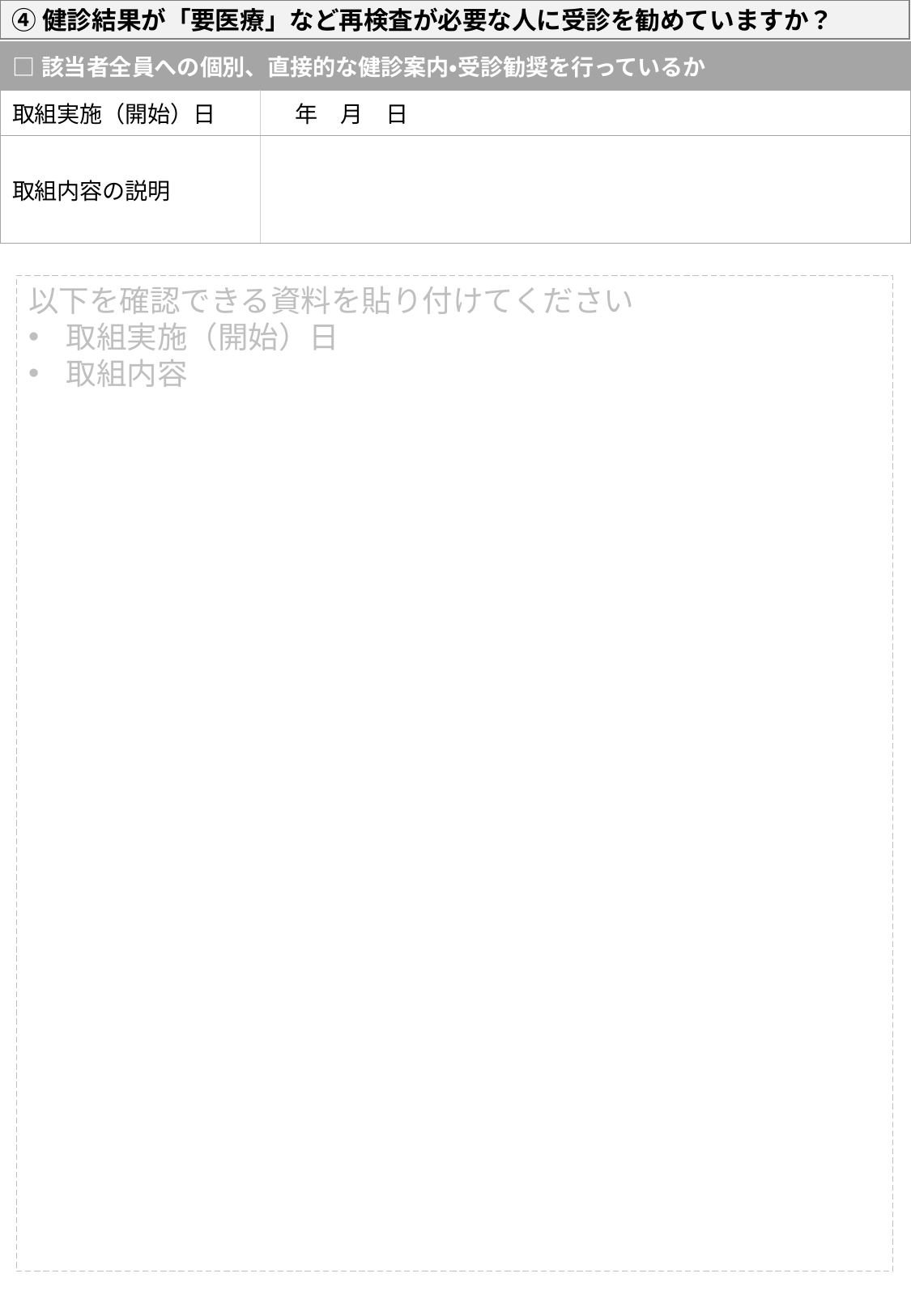

④健診結果が「要医療」など再検査が必要な人に受診を勧めていますか？
| □該当者全員への個別、直接的な健診案内・受診勧奨を行っているか |  |
| --- | --- |
| 取組実施（開始）日 | 年　月　日 |
| 取組内容の説明 |  |
事業所にて添付された資料の内容について詳しくご説明ください。
（ご自由に文言を変えてください。）
以下を確認できる資料を貼り付けてください
取組実施（開始）日
取組内容

該当者氏名はマスキングしてご提出ください。